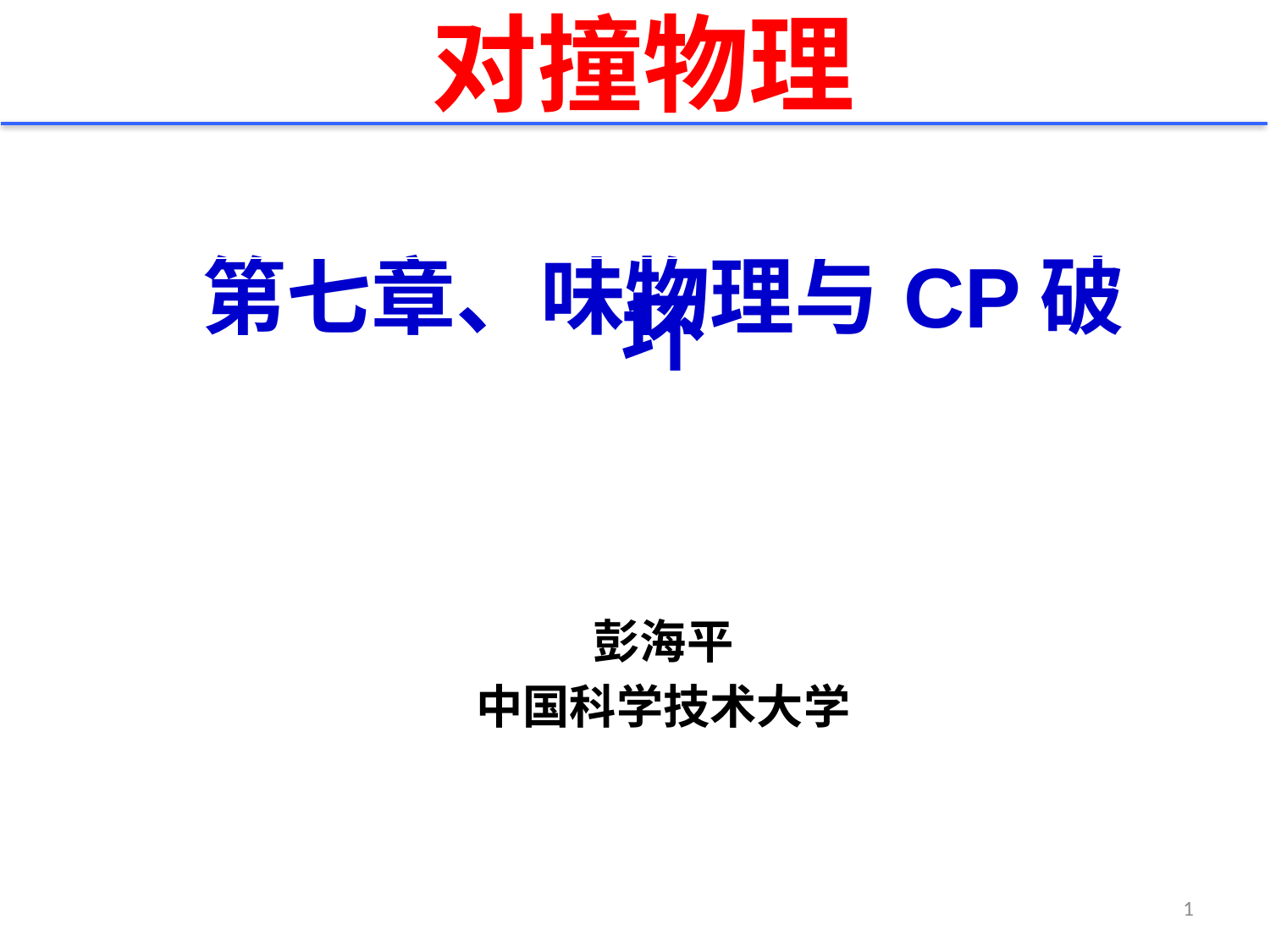

# 对撞物理
| 第七章、味物理与CP破坏 |
| --- |

彭海平
中国科学技术大学
1